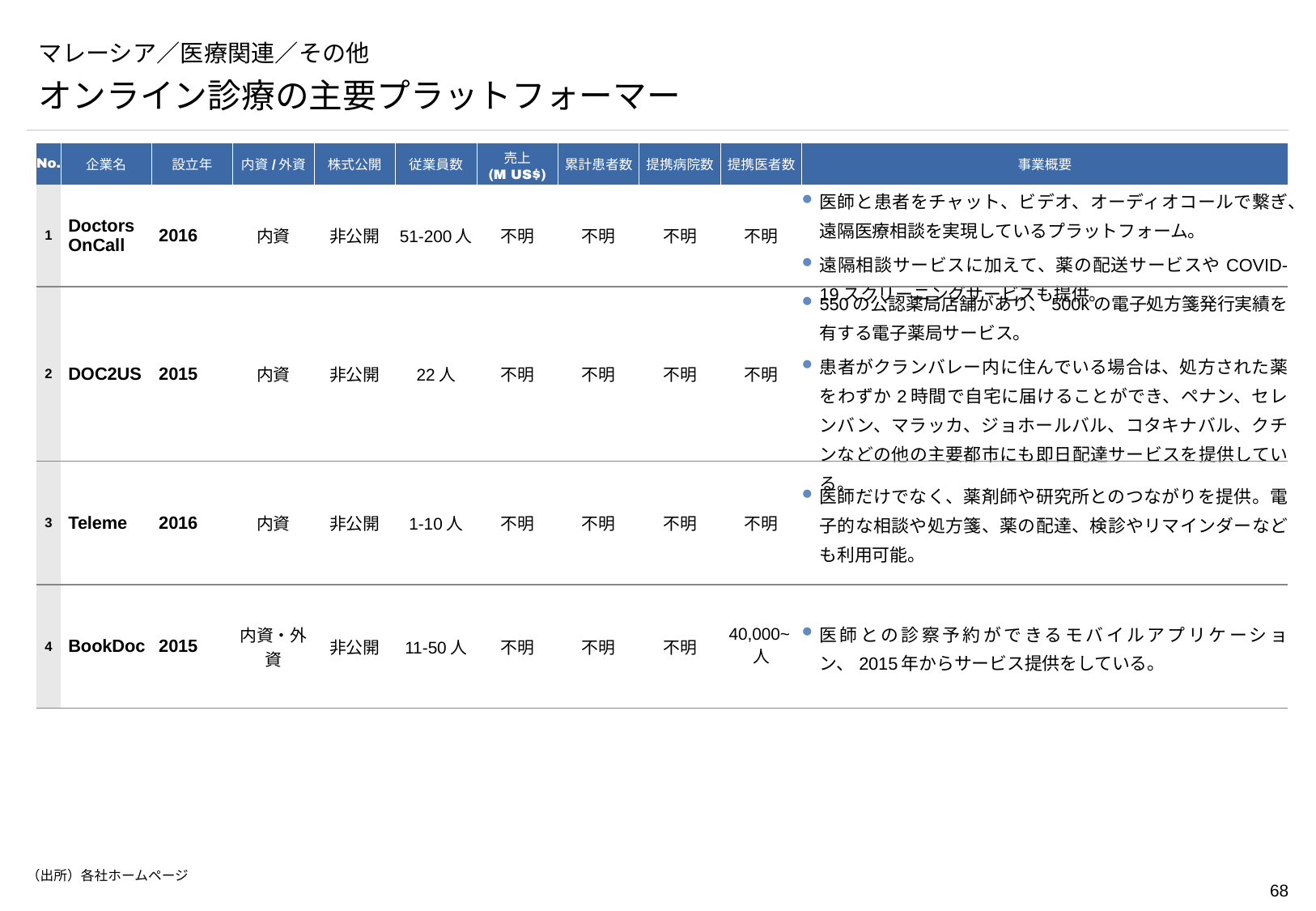

# マレーシア／医療関連／その他
オンライン診療の主要プラットフォーマー
| No. | 企業名 | 設立年 | 内資/外資 | 株式公開 | 従業員数 | 売上 (M US$) | 累計患者数 | 提携病院数 | 提携医者数 | 事業概要 |
| --- | --- | --- | --- | --- | --- | --- | --- | --- | --- | --- |
| 1 | Doctors OnCall | 2016 | 内資 | 非公開 | 51-200人 | 不明 | 不明 | 不明 | 不明 | 医師と患者をチャット、ビデオ、オーディオコールで繋ぎ、遠隔医療相談を実現しているプラットフォーム。 遠隔相談サービスに加えて、薬の配送サービスやCOVID-19スクリーニングサービスも提供。 |
| 2 | DOC2US | 2015 | 内資 | 非公開 | 22人 | 不明 | 不明 | 不明 | 不明 | 550の公認薬局店舗があり、500kの電子処方箋発行実績を有する電子薬局サービス。 患者がクランバレー内に住んでいる場合は、処方された薬をわずか2時間で自宅に届けることができ、ペナン、セレンバン、マラッカ、ジョホールバル、コタキナバル、クチンなどの他の主要都市にも即日配達サービスを提供している。 |
| 3 | Teleme | 2016 | 内資 | 非公開 | 1-10人 | 不明 | 不明 | 不明 | 不明 | 医師だけでなく、薬剤師や研究所とのつながりを提供。電子的な相談や処方箋、薬の配達、検診やリマインダーなども利用可能。 |
| 4 | BookDoc | 2015 | 内資・外資 | 非公開 | 11-50人 | 不明 | 不明 | 不明 | 40,000~人 | 医師との診察予約ができるモバイルアプリケーション、2015年からサービス提供をしている。 |
（出所）各社ホームページ